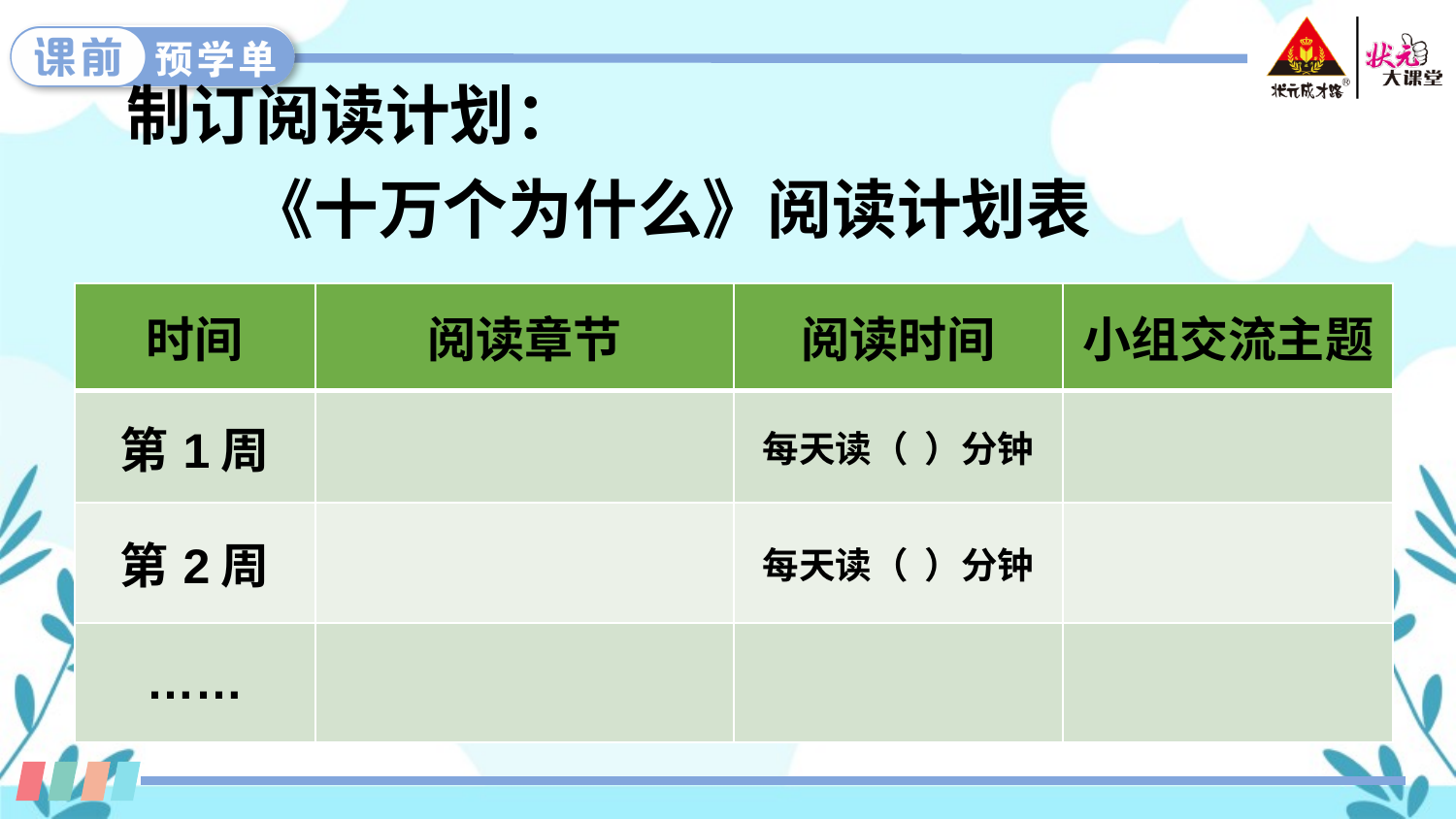

制订阅读计划：
《十万个为什么》阅读计划表

| 时间 | 阅读章节 | 阅读时间 | 小组交流主题 |
| --- | --- | --- | --- |
| 第1周 |  | 每天读（ ）分钟 |  |
| 第2周 |  | 每天读（ ）分钟 |  |
| …… |  |  |  |